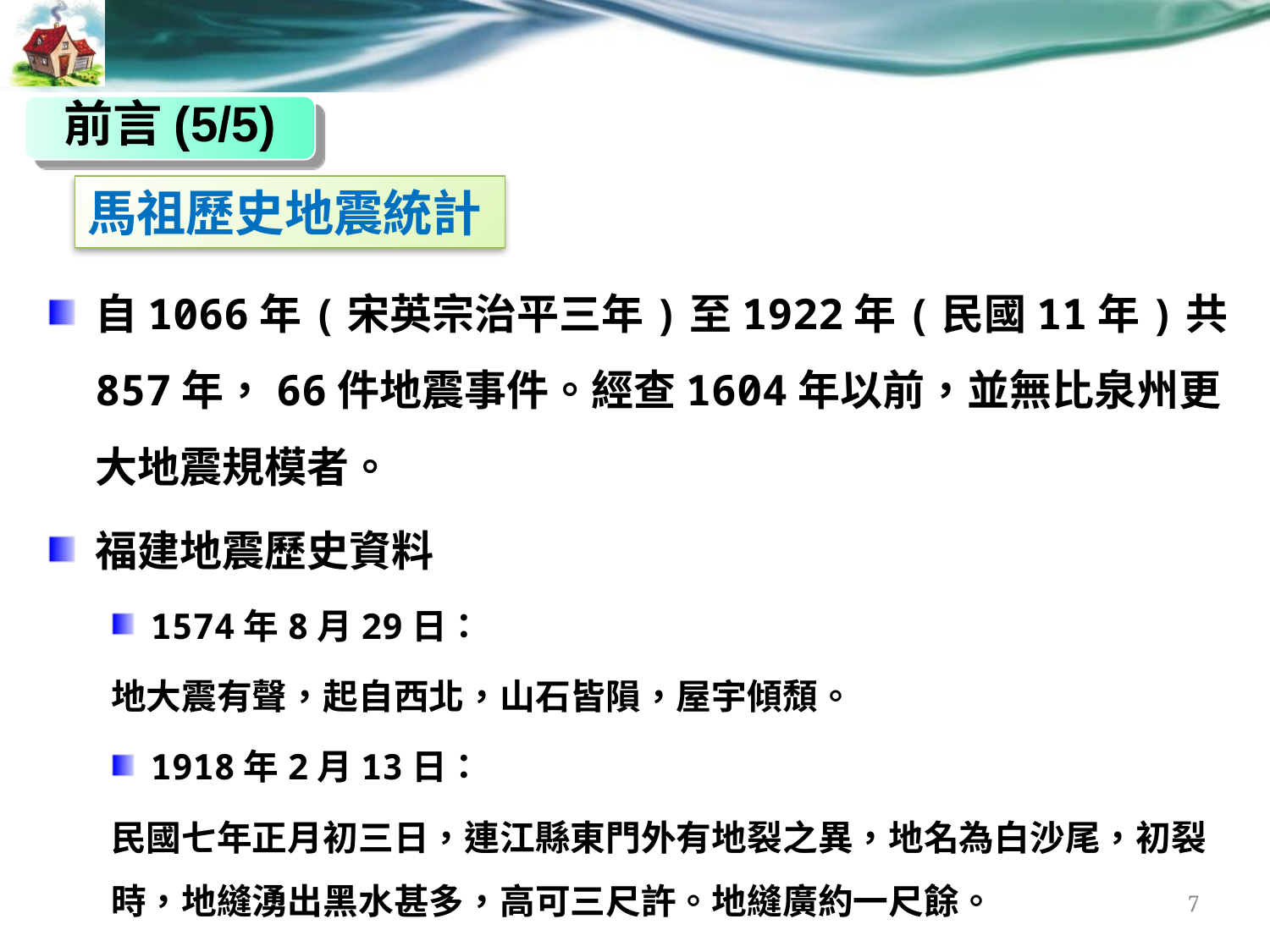

前言(5/5)

馬祖歷史地震統計
自1066年(宋英宗治平三年)至1922年(民國11年)共857年，66件地震事件。經查1604年以前，並無比泉州更大地震規模者。
福建地震歷史資料
1574年8月29日：
地大震有聲，起自西北，山石皆隕，屋宇傾頹。
1918年2月13日：
民國七年正月初三日，連江縣東門外有地裂之異，地名為白沙尾，初裂時，地縫湧出黑水甚多，高可三尺許。地縫廣約一尺餘。
1604年泉州大地震  反推估其規模 7.5~8.0

7